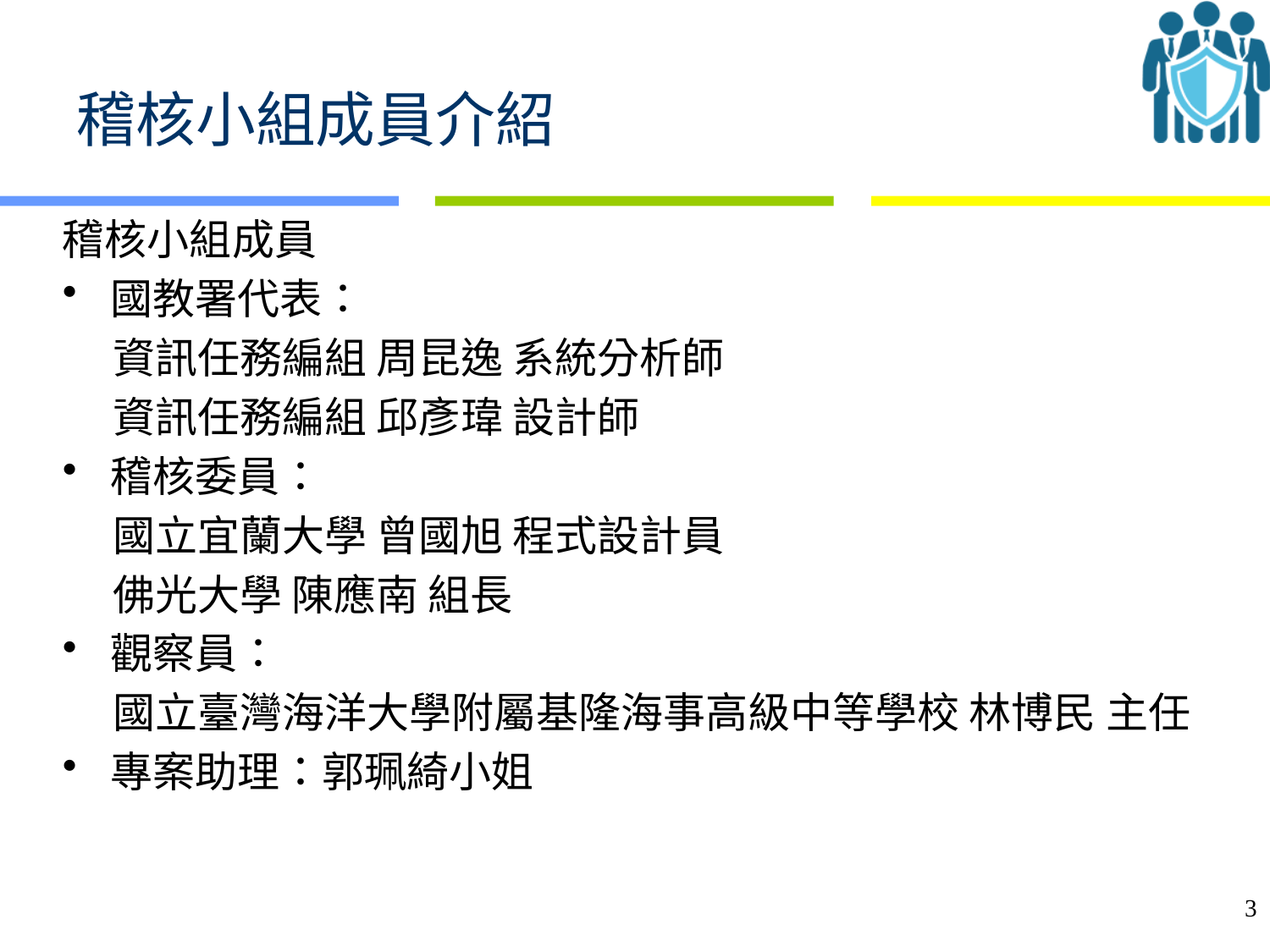

# 稽核小組成員介紹

稽核小組成員
國教署代表：
資訊任務編組 周昆逸 系統分析師
資訊任務編組 邱彥瑋 設計師
稽核委員：
國立宜蘭大學 曾國旭 程式設計員
佛光大學 陳應南 組長
觀察員：
國立臺灣海洋大學附屬基隆海事高級中等學校 林博民 主任
專案助理：郭珮綺小姐

3